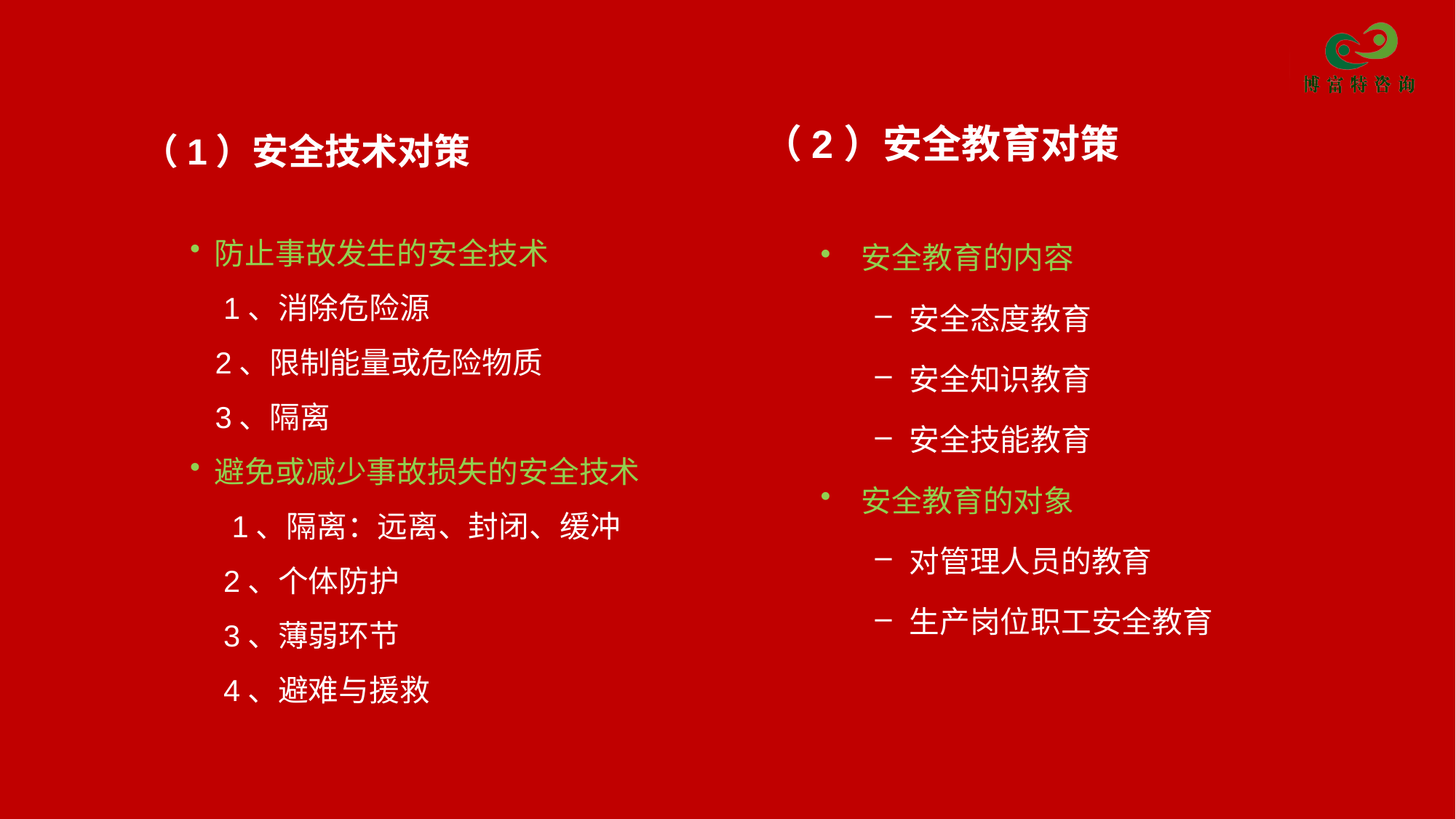

（2）安全教育对策
（1）安全技术对策
 防止事故发生的安全技术
    1、消除危险源
   2、限制能量或危险物质
   3、隔离
 避免或减少事故损失的安全技术
     1、隔离：远离、封闭、缓冲
    2、个体防护
    3、薄弱环节
    4、避难与援救
安全教育的内容
安全态度教育
安全知识教育
安全技能教育
安全教育的对象
对管理人员的教育
生产岗位职工安全教育